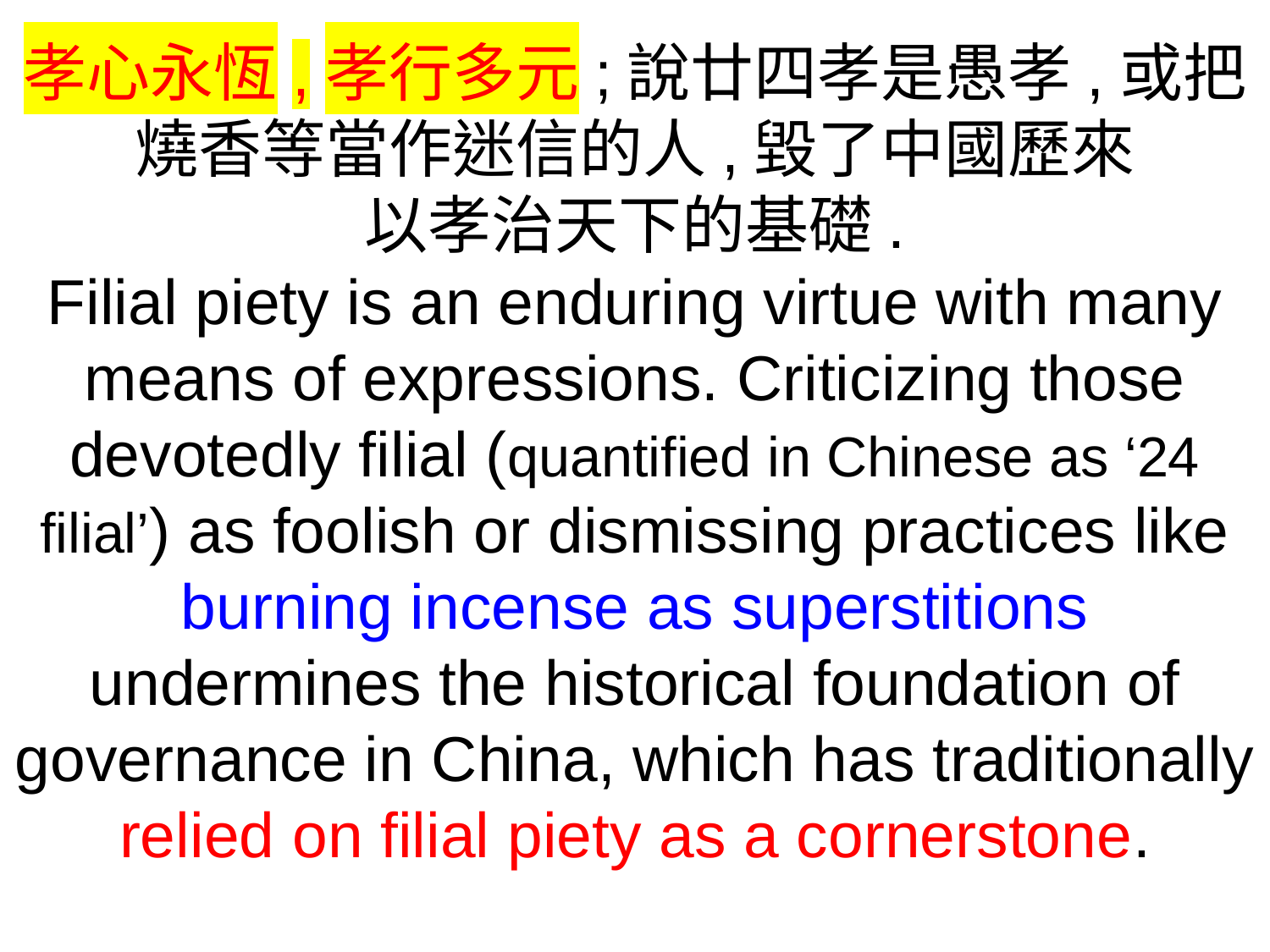

孝心永恆,孝行多元;說廿四孝是愚孝,或把燒香等當作迷信的人,毀了中國歷來
以孝治天下的基礎.
Filial piety is an enduring virtue with many means of expressions. Criticizing those devotedly filial (quantified in Chinese as ‘24 filial’) as foolish or dismissing practices like burning incense as superstitions undermines the historical foundation of governance in China, which has traditionally relied on filial piety as a cornerstone.